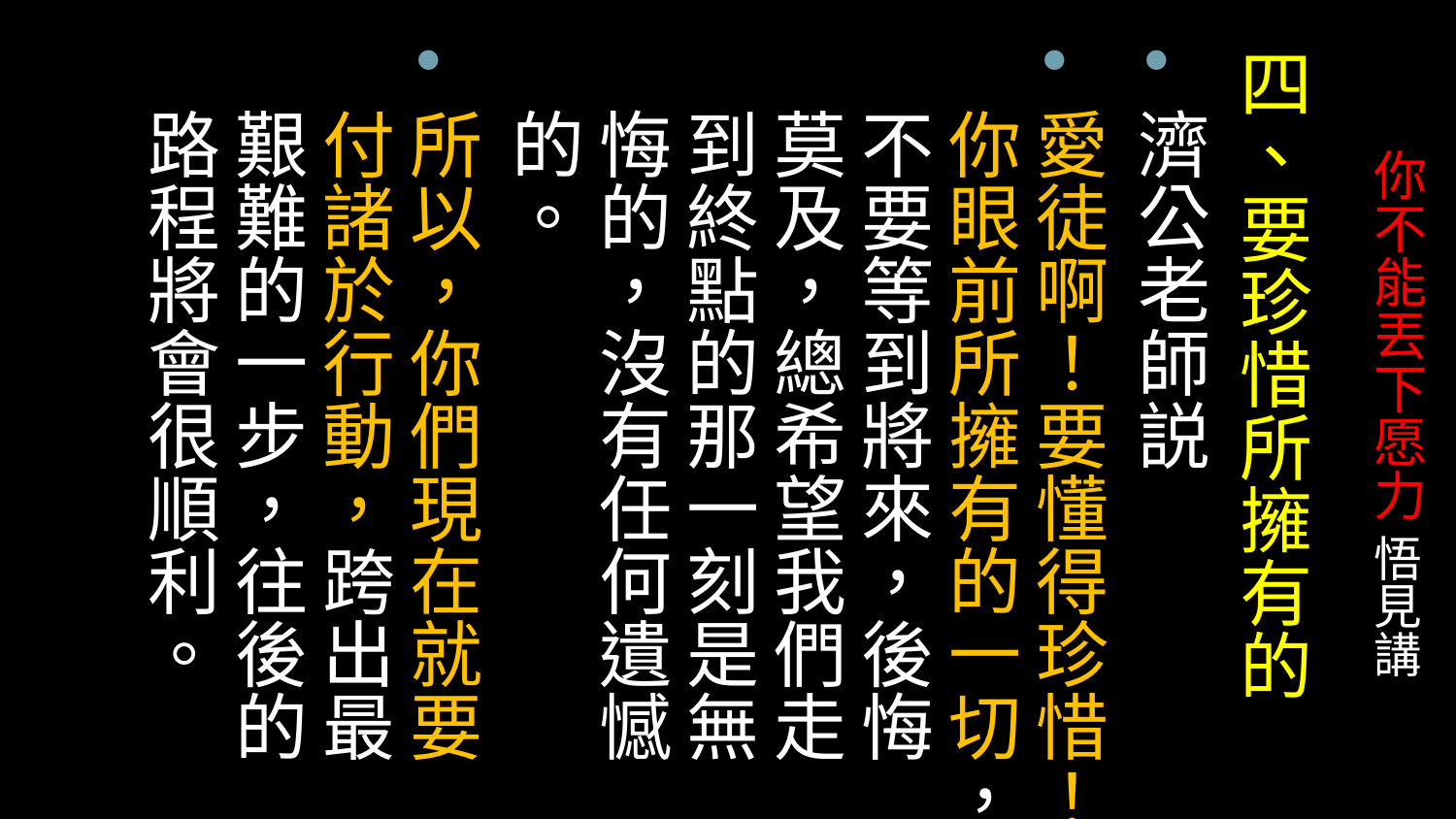

四、要珍惜所擁有的
濟公老師説
愛徒啊！要懂得珍惜！你眼前所擁有的一切，不要等到將來，後悔莫及，總希望我們走到終點的那一刻是無悔的，沒有任何遺憾的。
所以，你們現在就要付諸於行動，跨出最艱難的一步，往後的路程將會很順利。

# 你不能丟下愿力 悟見講